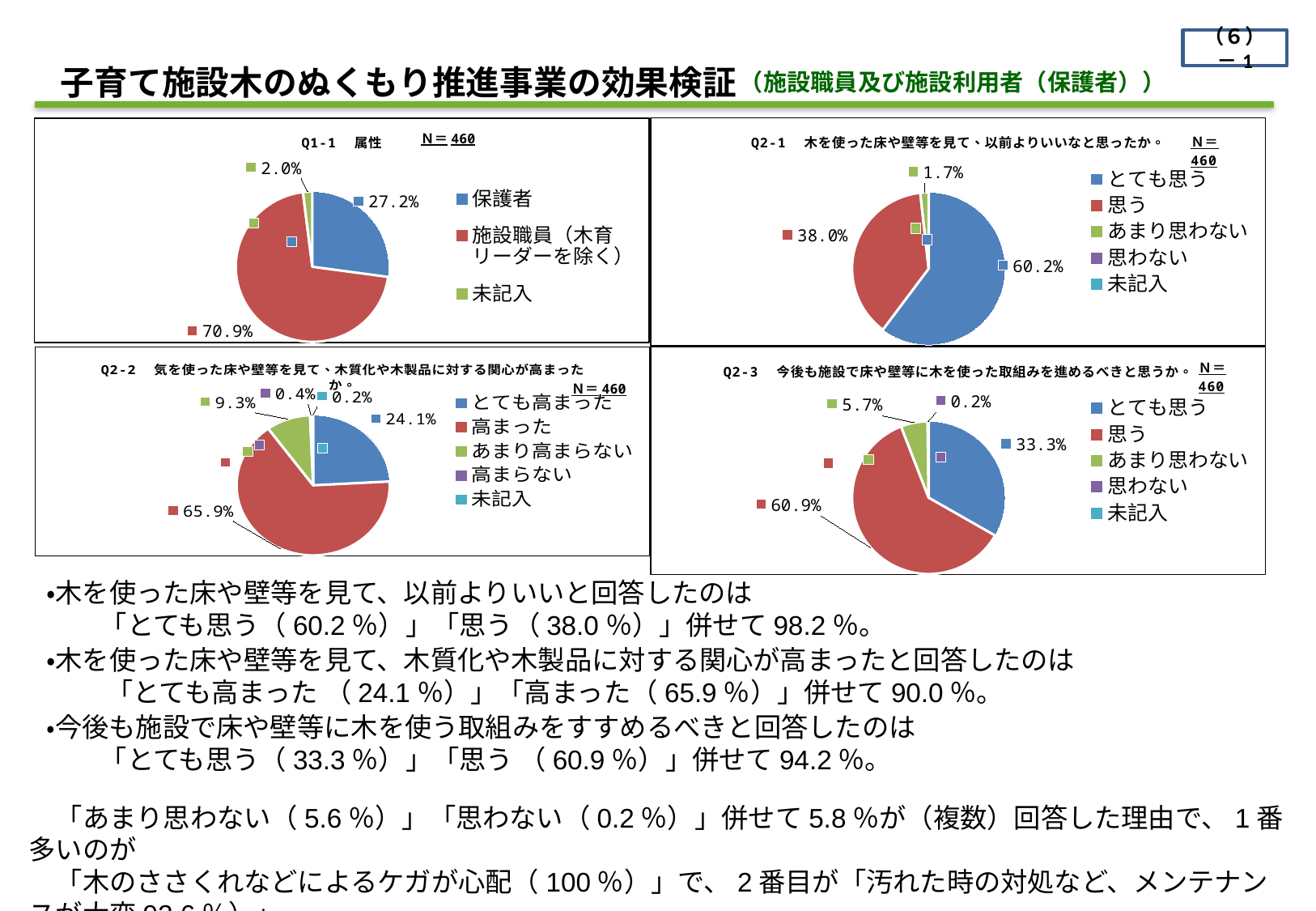

（６）－1
　子育て施設木のぬくもり推進事業の効果検証
（施設職員及び施設利用者（保護者））

[unsupported chart]

[unsupported chart]

Ｎ＝460

[unsupported chart]

[unsupported chart]

Ｎ＝460
・木を使った床や壁等を見て、以前よりいいと回答したのは
　　「とても思う（60.2％）」「思う（38.0％）」併せて98.2％。
・木を使った床や壁等を見て、木質化や木製品に対する関心が高まったと回答したのは
　　 「とても高まった （24.1％）」「高まった（65.9％）」併せて90.0％。
・今後も施設で床や壁等に木を使う取組みをすすめるべきと回答したのは
　　「とても思う（33.3％）」「思う （60.9％）」併せて94.2％。
　「あまり思わない（5.6％）」「思わない（0.2％）」併せて5.8％が（複数）回答した理由で、1番多いのが
　「木のささくれなどによるケガが心配（100％）」で、2番目が「汚れた時の対処など、メンテナンスが大変92.6％）」
  3番目が「木造化する費用が高い（33.3％）」。